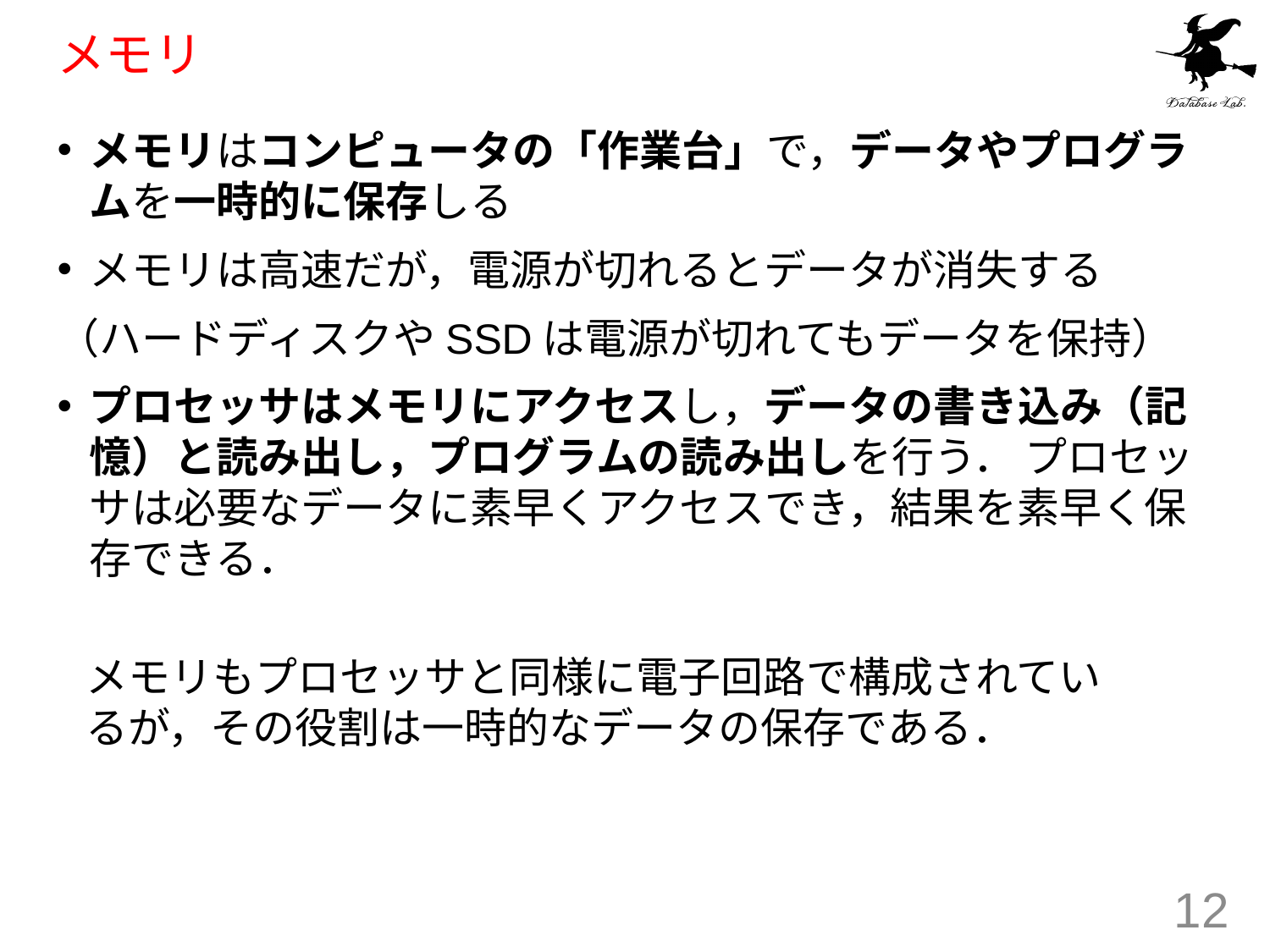

# メモリ
メモリはコンピュータの「作業台」で，データやプログラムを一時的に保存しる
メモリは高速だが，電源が切れるとデータが消失する
（ハードディスクやSSDは電源が切れてもデータを保持）
プロセッサはメモリにアクセスし，データの書き込み（記憶）と読み出し，プログラムの読み出しを行う． プロセッサは必要なデータに素早くアクセスでき，結果を素早く保存できる．
メモリもプロセッサと同様に電子回路で構成されているが，その役割は一時的なデータの保存である．
12